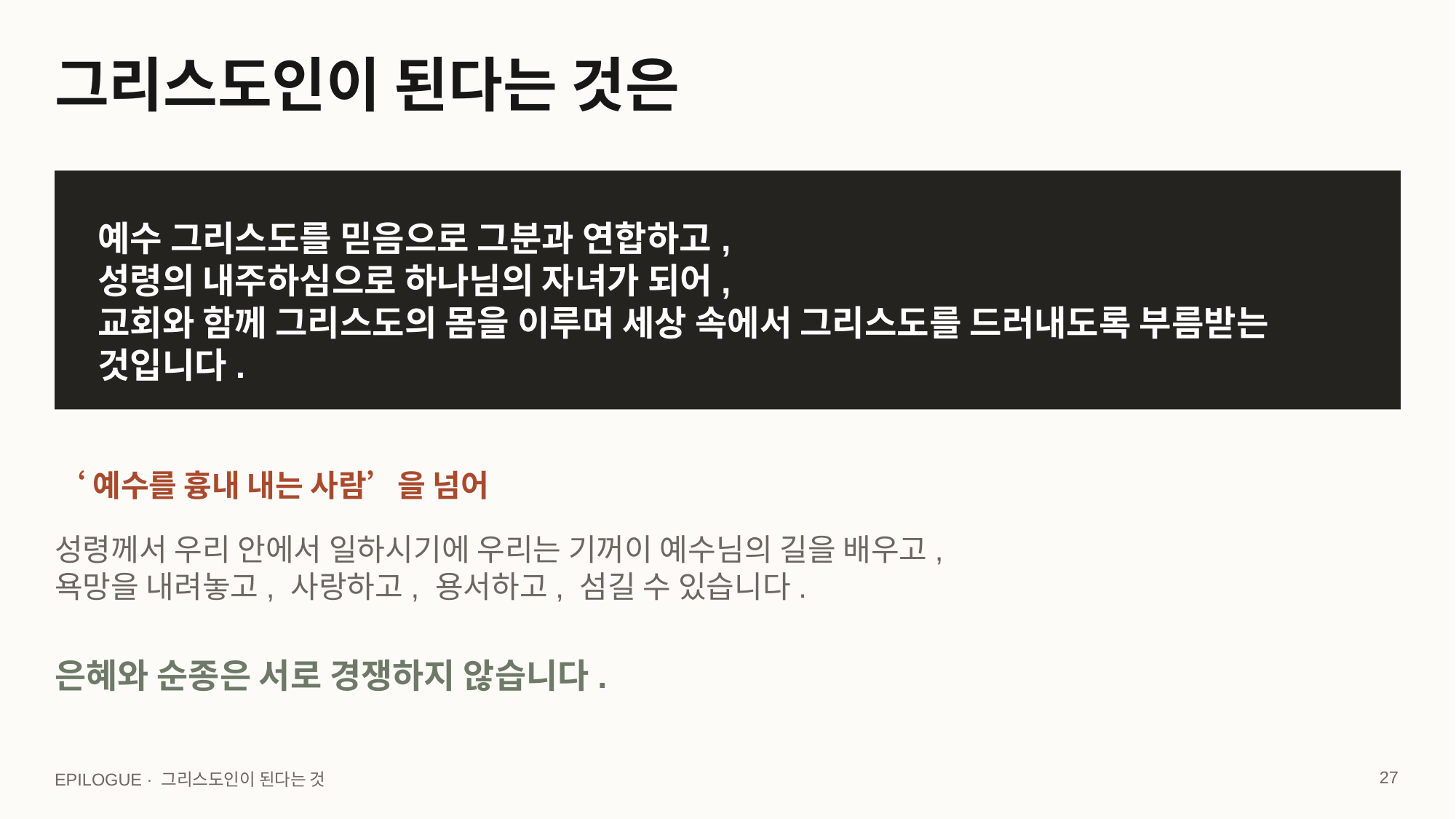

그리스도인이 된다는 것은

예수 그리스도를 믿음으로 그분과 연합하고,
성령의 내주하심으로 하나님의 자녀가 되어,
교회와 함께 그리스도의 몸을 이루며 세상 속에서 그리스도를 드러내도록 부름받는 것입니다.
‘예수를 흉내 내는 사람’을 넘어
성령께서 우리 안에서 일하시기에 우리는 기꺼이 예수님의 길을 배우고,
욕망을 내려놓고, 사랑하고, 용서하고, 섬길 수 있습니다.
은혜와 순종은 서로 경쟁하지 않습니다.
27
EPILOGUE · 그리스도인이 된다는 것